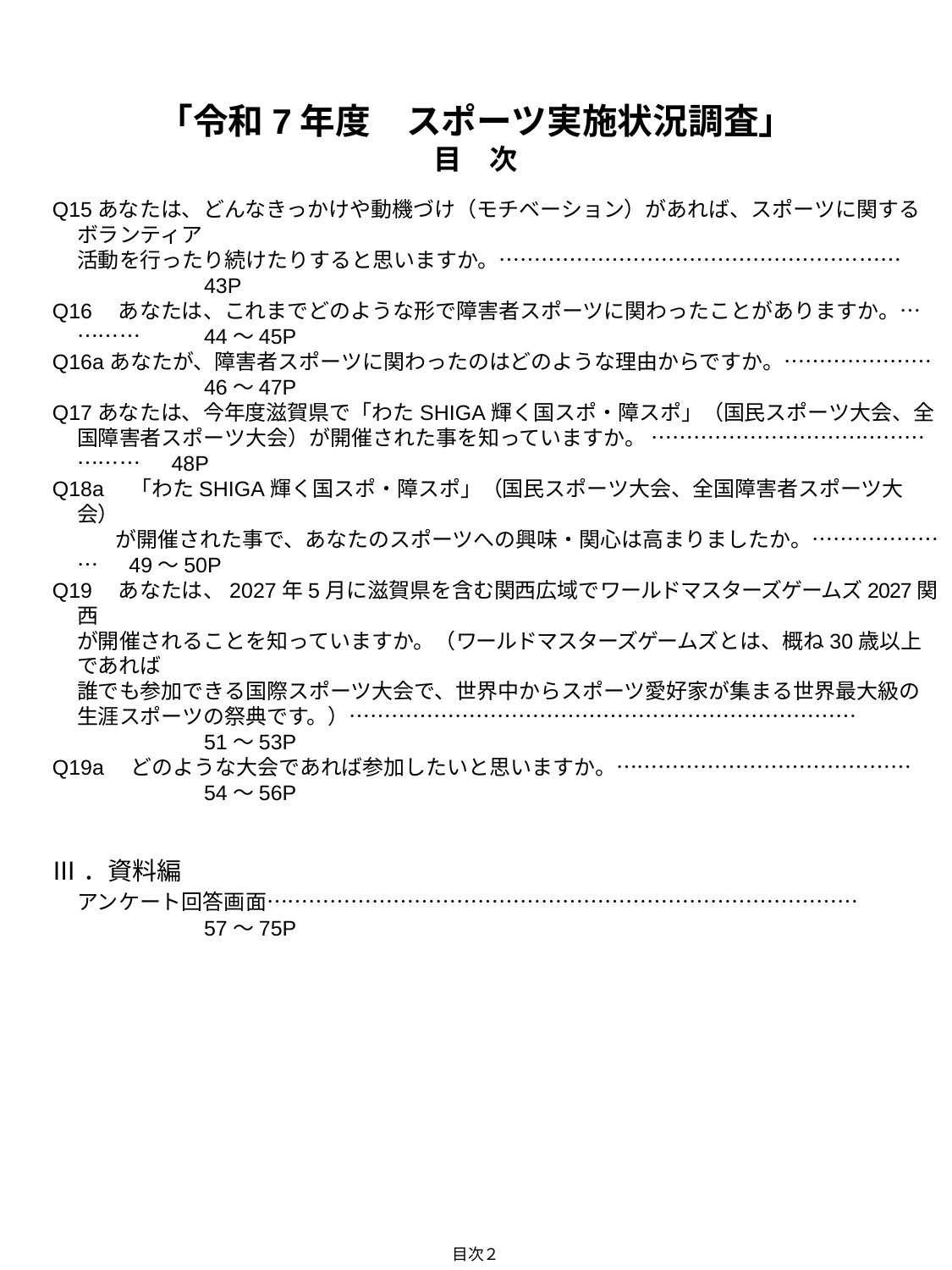

「令和7年度　スポーツ実施状況調査」
目　次
Q15あなたは、どんなきっかけや動機づけ（モチベーション）があれば、スポーツに関するボランティア
活動を行ったり続けたりすると思いますか。…………………………………………………	43P
Q16　あなたは、これまでどのような形で障害者スポーツに関わったことがありますか。………… 	44～45P
Q16aあなたが、障害者スポーツに関わったのはどのような理由からですか。…………………	46～47P
Q17あなたは、今年度滋賀県で「わたSHIGA輝く国スポ・障スポ」（国民スポーツ大会、全国障害者スポーツ大会）が開催された事を知っていますか。 …………………………………………　 48P
Q18a　「わたSHIGA輝く国スポ・障スポ」（国民スポーツ大会、全国障害者スポーツ大会）
　　　が開催された事で、あなたのスポーツへの興味・関心は高まりましたか。…………………　 49～50P
Q19　あなたは、2027年5月に滋賀県を含む関西広域でワールドマスターズゲームズ2027関西
が開催されることを知っていますか。（ワールドマスターズゲームズとは、概ね30歳以上であれば
誰でも参加できる国際スポーツ大会で、世界中からスポーツ愛好家が集まる世界最大級の
生涯スポーツの祭典です。）………………………………………………………………	51～53P
Q19a　どのような大会であれば参加したいと思いますか。……………………………………	54～56P

Ⅲ．資料編
　アンケート回答画面…………………………………………………………………………	57～75P

目次２